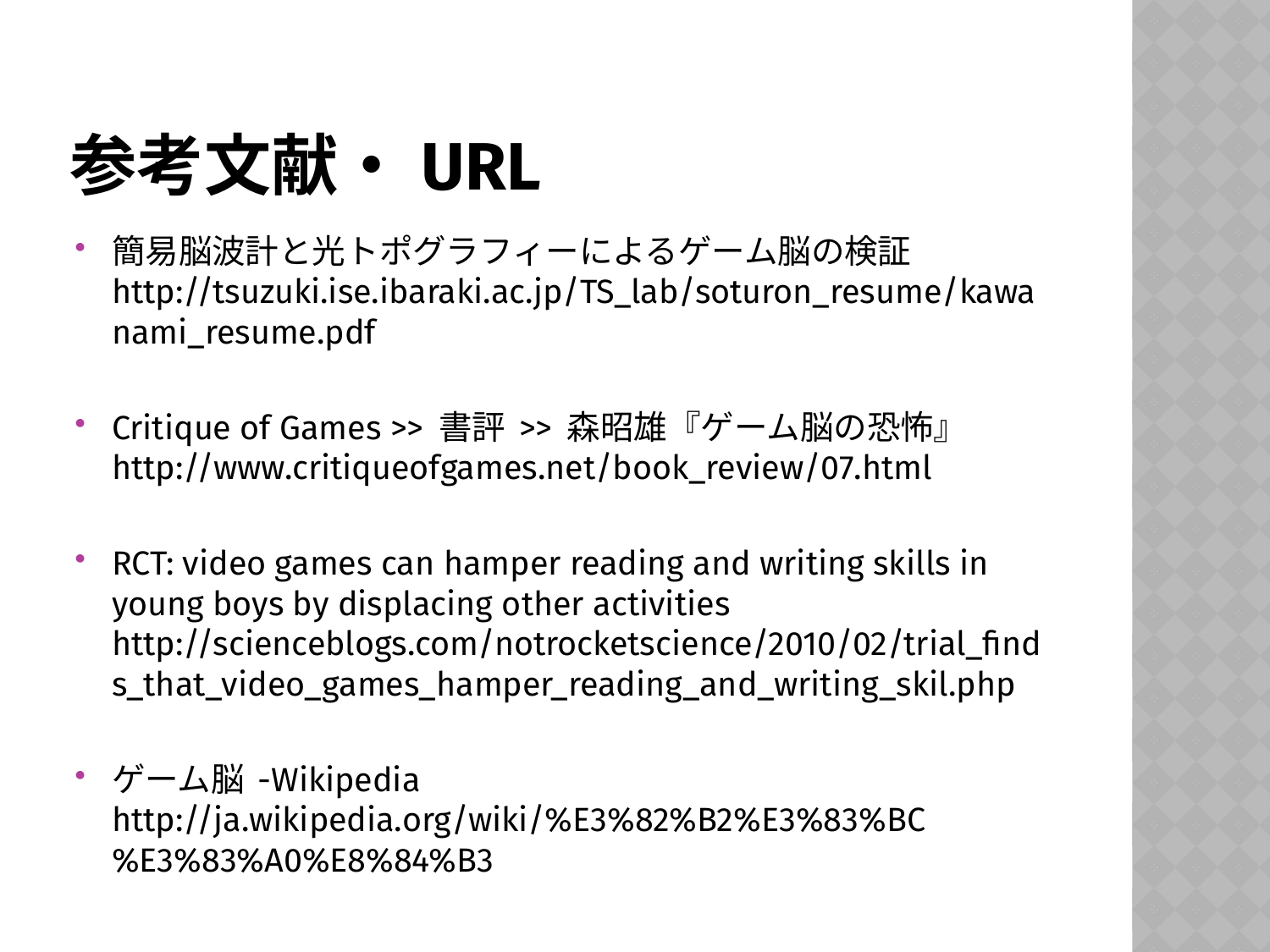

# 参考文献・URL
簡易脳波計と光トポグラフィーによるゲーム脳の検証　http://tsuzuki.ise.ibaraki.ac.jp/TS_lab/soturon_resume/kawanami_resume.pdf

Critique of Games >> 書評 >> 森昭雄『ゲーム脳の恐怖』 http://www.critiqueofgames.net/book_review/07.html

RCT: video games can hamper reading and writing skills in young boys by displacing other activities http://scienceblogs.com/notrocketscience/2010/02/trial_finds_that_video_games_hamper_reading_and_writing_skil.php

ゲーム脳 -Wikipedia http://ja.wikipedia.org/wiki/%E3%82%B2%E3%83%BC%E3%83%A0%E8%84%B3